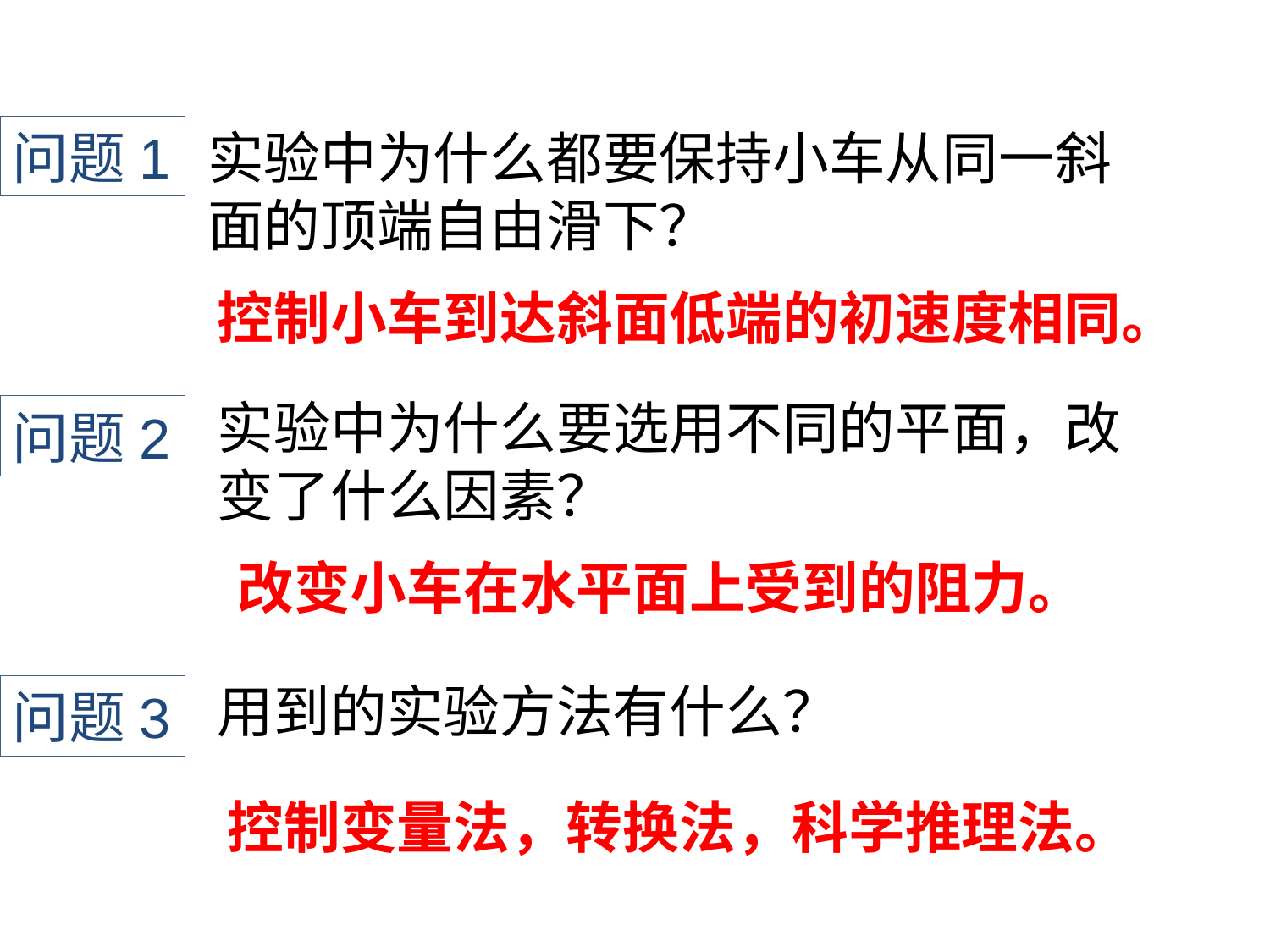

问题1
实验中为什么都要保持小车从同一斜面的顶端自由滑下？
控制小车到达斜面低端的初速度相同。
实验中为什么要选用不同的平面，改变了什么因素？
问题2
改变小车在水平面上受到的阻力。
用到的实验方法有什么？
问题3
控制变量法，转换法，科学推理法。